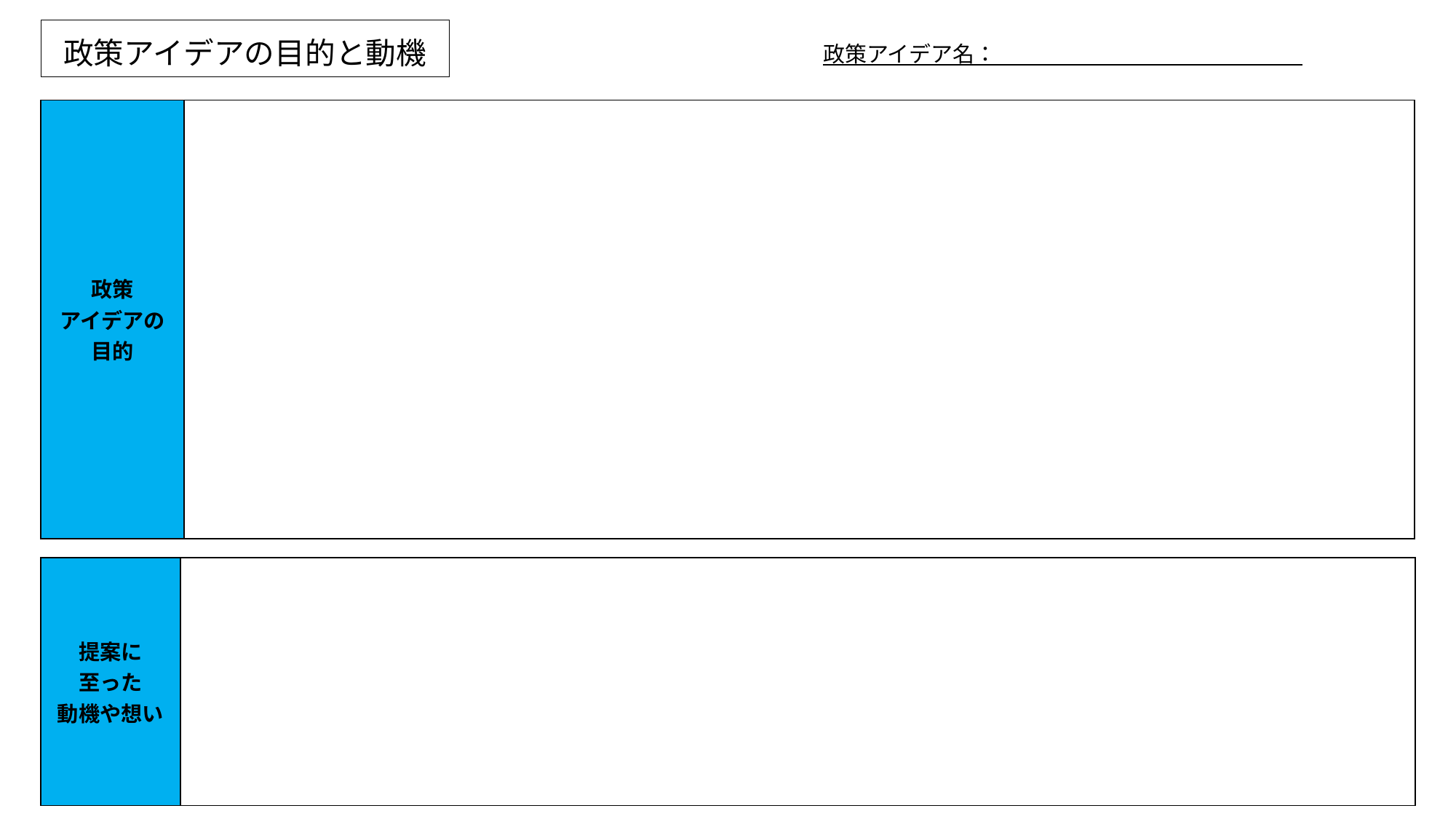

政策アイデア名：
# 政策アイデアの目的と動機
| 政策 アイデアの目的 |  |
| --- | --- |
| 提案に 至った 動機や想い |  |
| --- | --- |